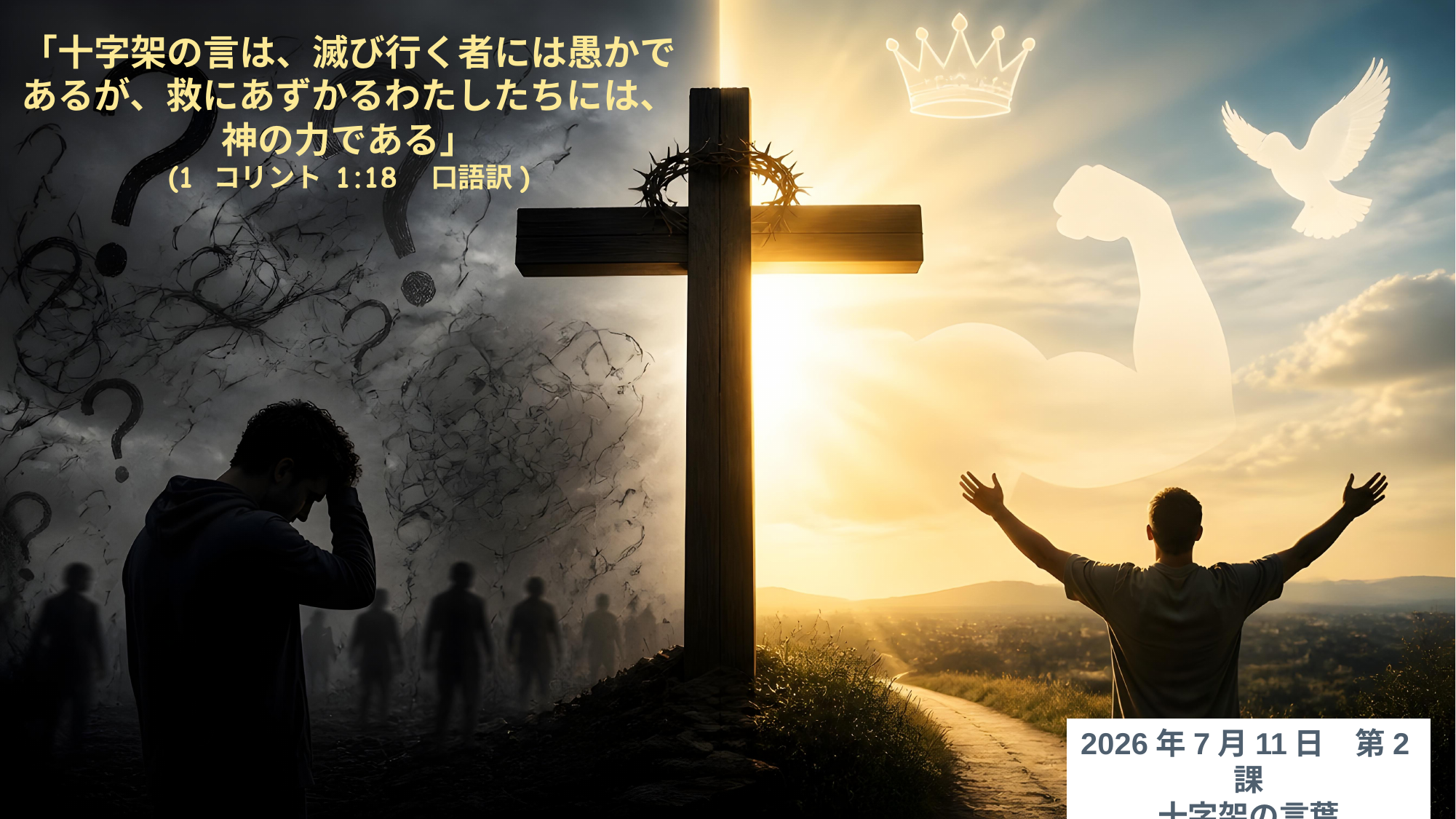

「十字架の言は、滅び行く者には愚かであるが、救にあずかるわたしたちには、神の力である」
(1 コリント 1:18　口語訳)
2026年7月11日　第2課
十字架の言葉